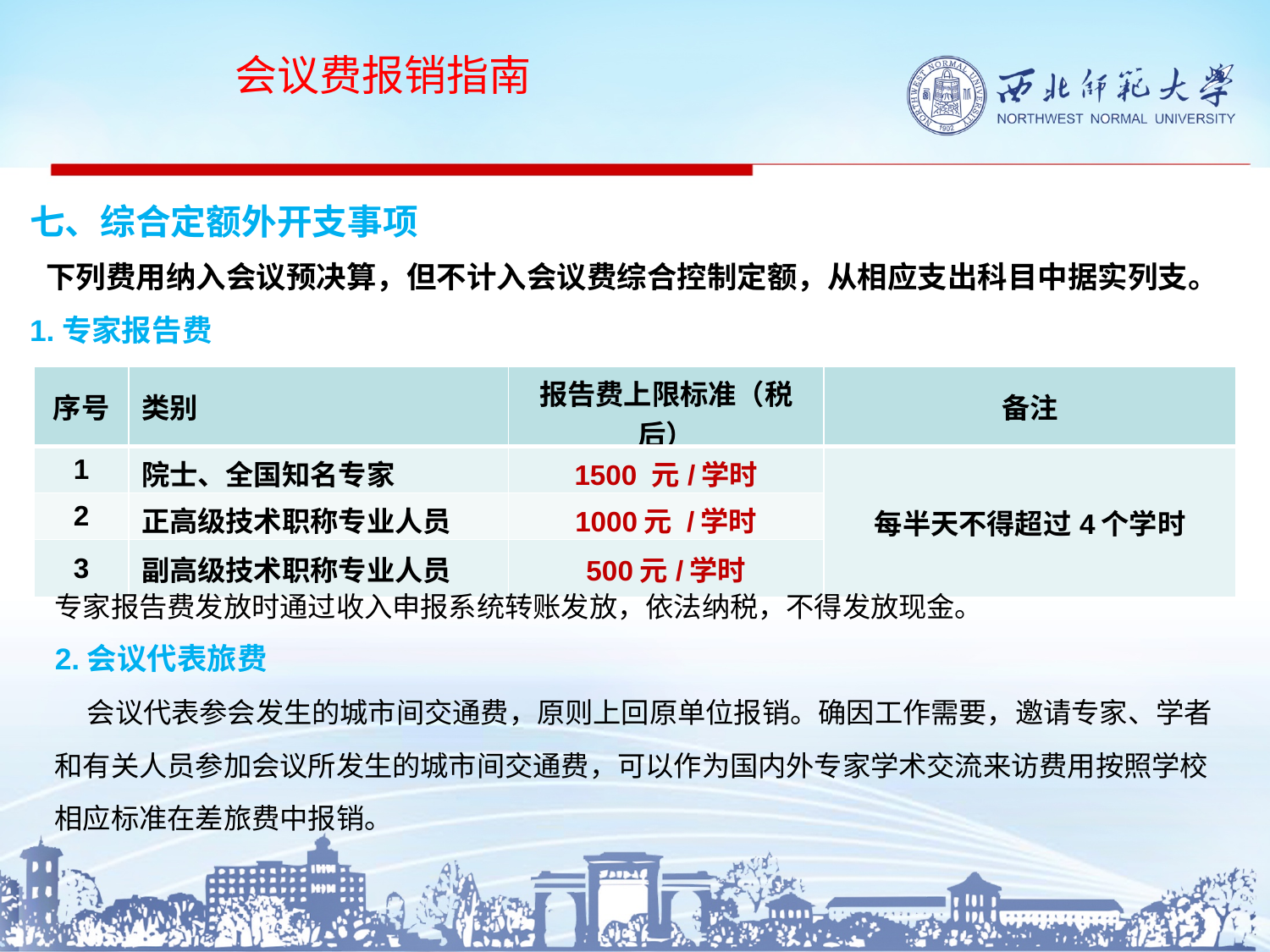

会议费报销指南

# 七、综合定额外开支事项 下列费用纳入会议预决算，但不计入会议费综合控制定额，从相应支出科目中据实列支。 1.专家报告费
| 序号 | 类别 | 报告费上限标准（税后） | 备注 |
| --- | --- | --- | --- |
| 1 | 院士、全国知名专家 | 1500 元/学时 | 每半天不得超过4个学时 |
| 2 | 正高级技术职称专业人员 | 1000元 /学时 |  |
| 3 | 副高级技术职称专业人员 | 500元/学时 |  |
专家报告费发放时通过收入申报系统转账发放，依法纳税，不得发放现金。
2.会议代表旅费
    会议代表参会发生的城市间交通费，原则上回原单位报销。确因工作需要，邀请专家、学者和有关人员参加会议所发生的城市间交通费，可以作为国内外专家学术交流来访费用按照学校相应标准在差旅费中报销。